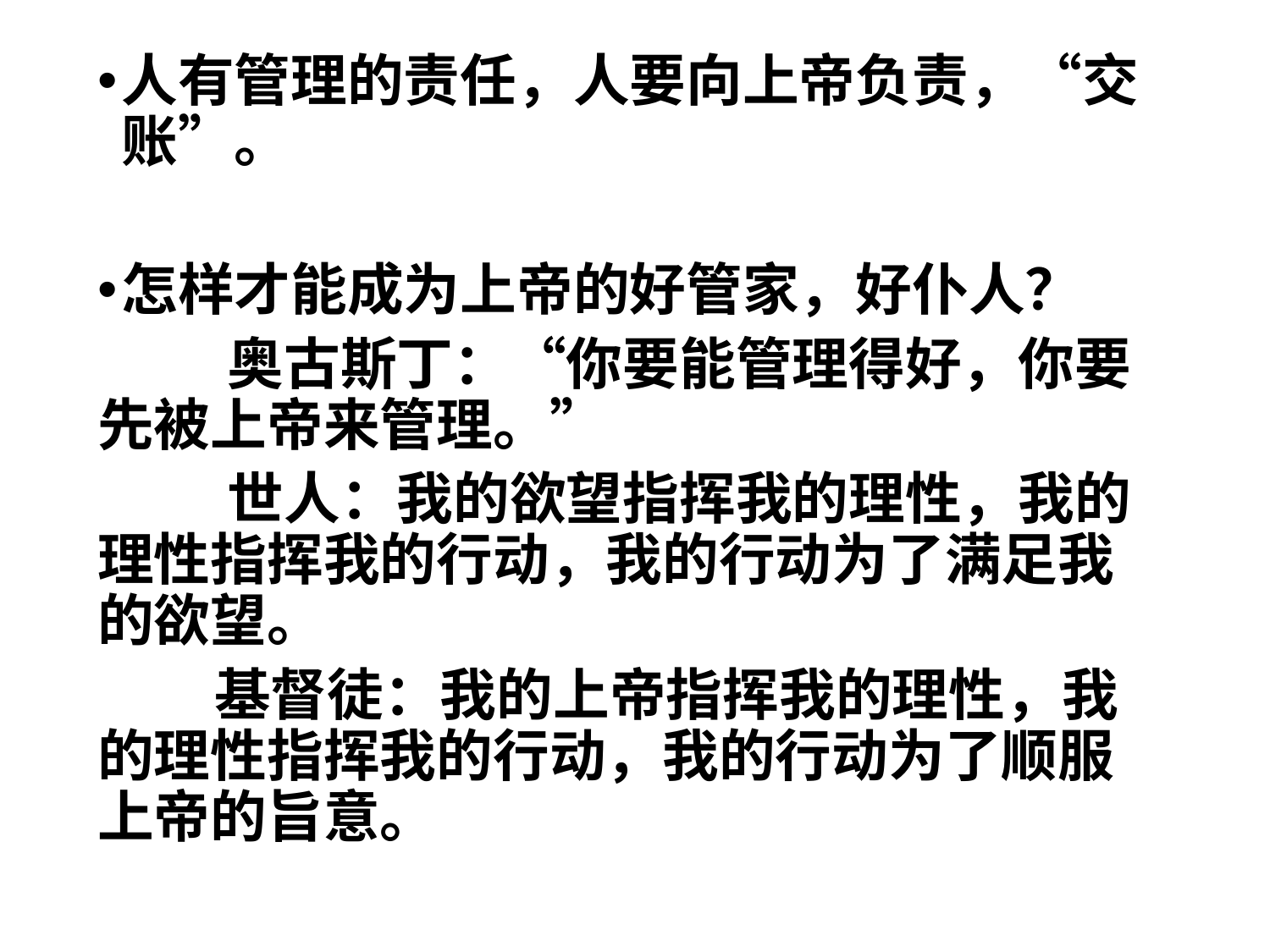

人有管理的责任，人要向上帝负责，“交账”。

怎样才能成为上帝的好管家，好仆人？
         奥古斯丁：“你要能管理得好，你要先被上帝来管理。”
         世人：我的欲望指挥我的理性，我的理性指挥我的行动，我的行动为了满足我的欲望。
        基督徒：我的上帝指挥我的理性，我的理性指挥我的行动，我的行动为了顺服上帝的旨意。